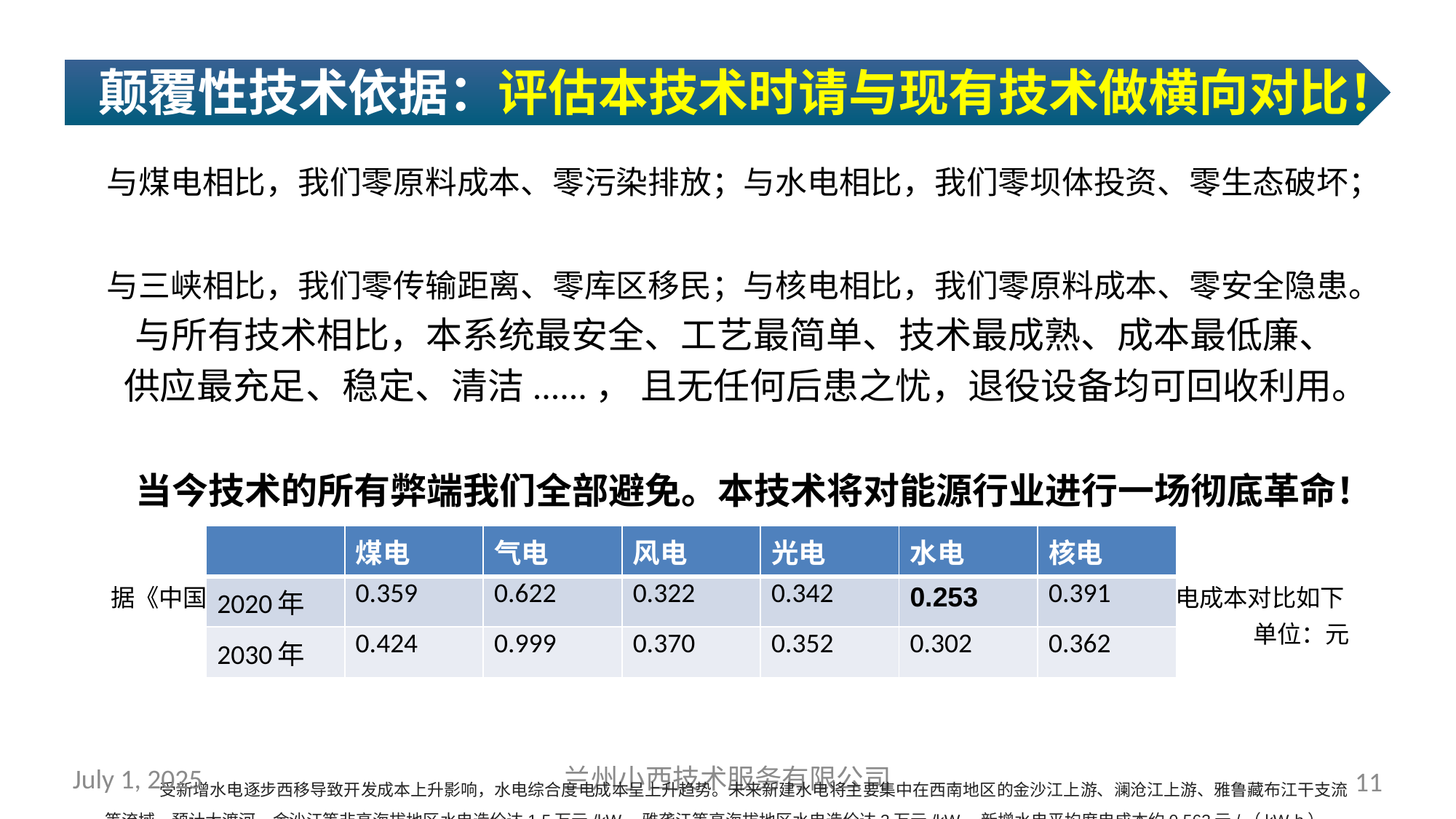

颠覆性技术依据：评估本技术时请与现有技术做横向对比！

与煤电相比，我们零原料成本、零污染排放；与水电相比，我们零坝体投资、零生态破坏；
与三峡相比，我们零传输距离、零库区移民；与核电相比，我们零原料成本、零安全隐患。
 与所有技术相比，本系统最安全、工艺最简单、技术最成熟、成本最低廉、供应最充足、稳定、清洁......， 且无任何后患之忧，退役设备均可回收利用。
 当今技术的所有弊端我们全部避免。本技术将对能源行业进行一场彻底革命！

据《中国电力》刊文《“碳达峰、碳中和”目标下的电力系统成本及价格水平预测》各种技术综合度电成本对比如下
单位：元

受新增水电逐步西移导致开发成本上升影响，水电综合度电成本呈上升趋势。未来新建水电将主要集中在西南地区的金沙江上游、澜沧江上游、雅鲁藏布江干支流等流域。预计大渡河、金沙江等非高海拔地区水电造价达1.5万元/kW，雅砻江等高海拔地区水电造价达3万元/kW，新增水电平均度电成本约0.563元/（kW·h）。
考虑存量、增量水电站占比情况，预计水电度电成本将由目前的0.253元/（kW·h）上涨至2030年的0.302元/（kW·h）。
|  | 煤电 | 气电 | 风电 | 光电 | 水电 | 核电 |
| --- | --- | --- | --- | --- | --- | --- |
| 2020年 | 0.359 | 0.622 | 0.322 | 0.342 | 0.253 | 0.391 |
| 2030年 | 0.424 | 0.999 | 0.370 | 0.352 | 0.302 | 0.362 |
July 1, 2025
兰州小西技术服务有限公司
11